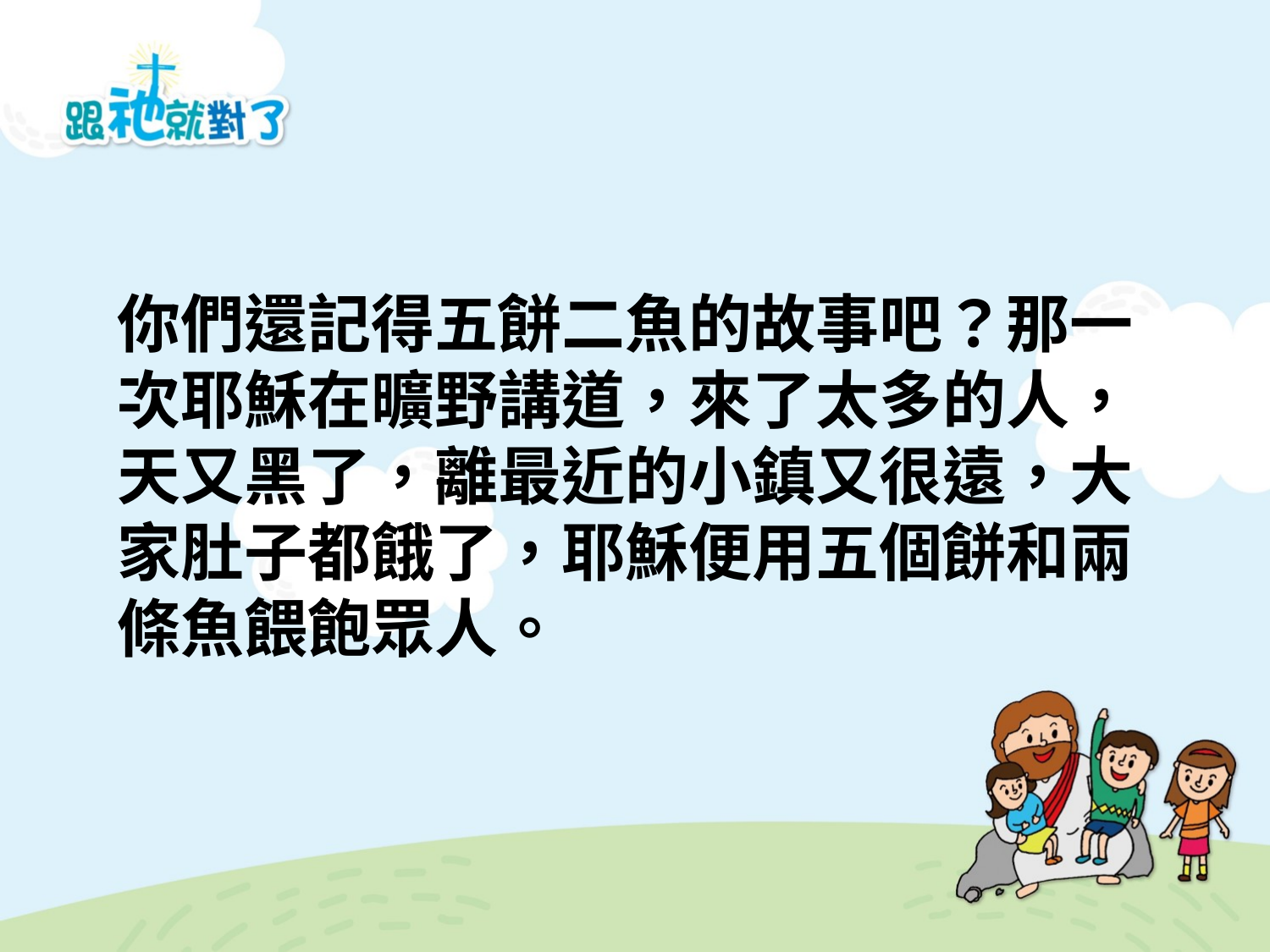

你們還記得五餅二魚的故事吧？那一次耶穌在曠野講道，來了太多的人，天又黑了，離最近的小鎮又很遠，大家肚子都餓了，耶穌便用五個餅和兩條魚餵飽眾人。